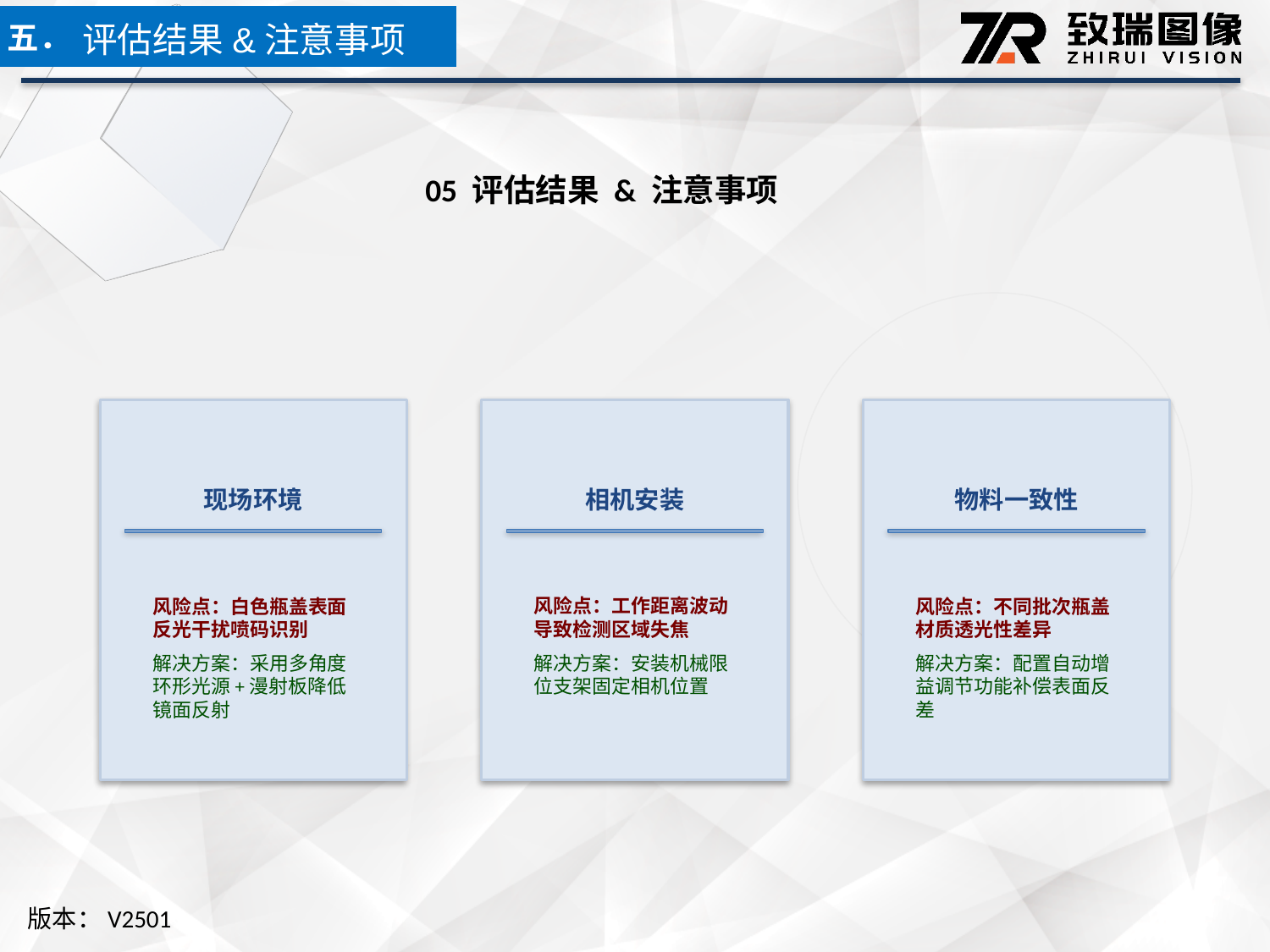

五．
评估结果&注意事项

05 评估结果 & 注意事项

现场环境

相机安装

物料一致性

风险点：白色瓶盖表面反光干扰喷码识别
解决方案：采用多角度环形光源+漫射板降低镜面反射

风险点：工作距离波动导致检测区域失焦
解决方案：安装机械限位支架固定相机位置

风险点：不同批次瓶盖材质透光性差异
解决方案：配置自动增益调节功能补偿表面反差